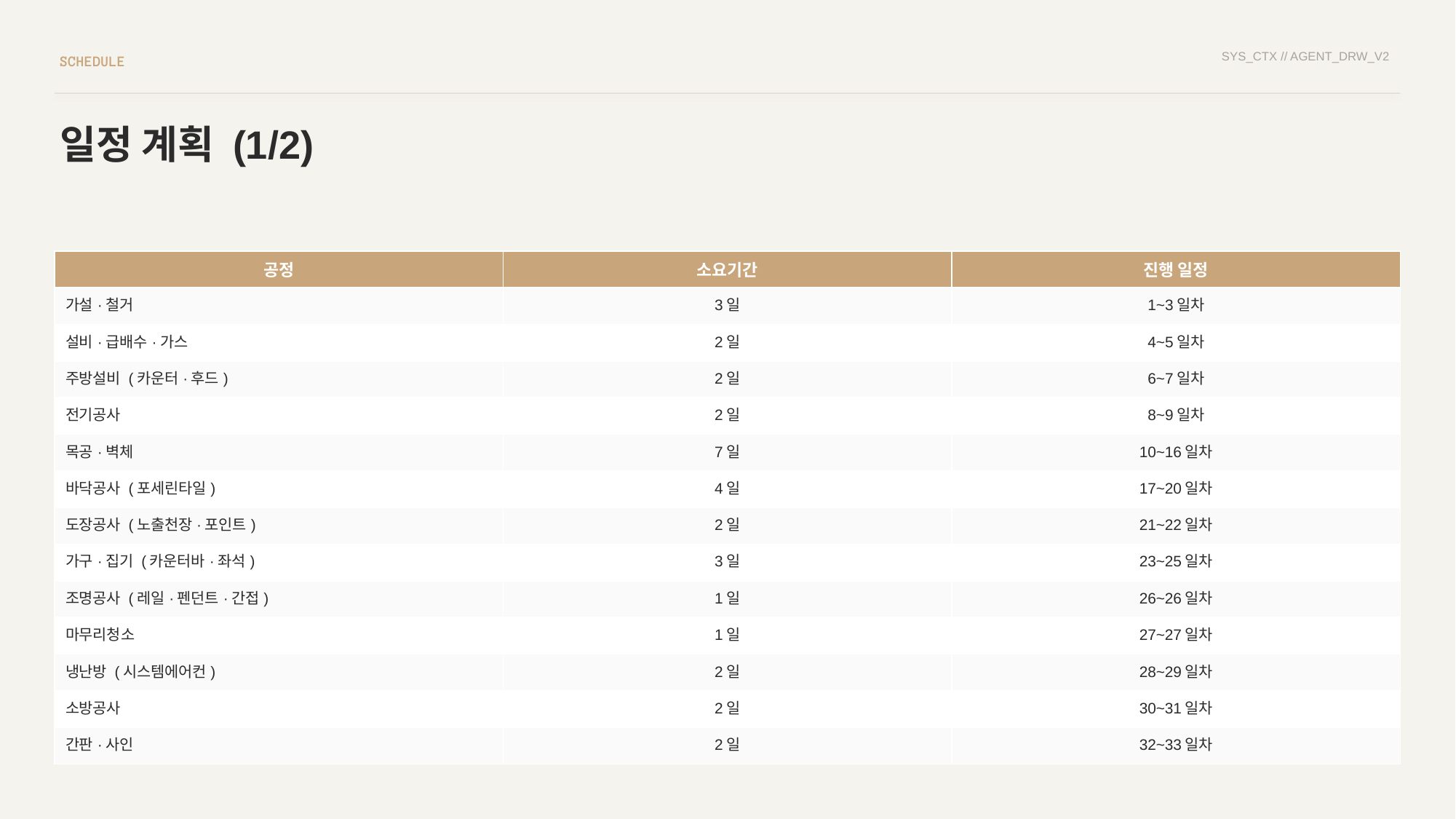

SYS_CTX // AGENT_DRW_V2
SCHEDULE

일정 계획 (1/2)
| 공정 | 소요기간 | 진행 일정 |
| --- | --- | --- |
| 가설·철거 | 3일 | 1~3일차 |
| 설비·급배수·가스 | 2일 | 4~5일차 |
| 주방설비 (카운터·후드) | 2일 | 6~7일차 |
| 전기공사 | 2일 | 8~9일차 |
| 목공·벽체 | 7일 | 10~16일차 |
| 바닥공사 (포세린타일) | 4일 | 17~20일차 |
| 도장공사 (노출천장·포인트) | 2일 | 21~22일차 |
| 가구·집기 (카운터바·좌석) | 3일 | 23~25일차 |
| 조명공사 (레일·펜던트·간접) | 1일 | 26~26일차 |
| 마무리청소 | 1일 | 27~27일차 |
| 냉난방 (시스템에어컨) | 2일 | 28~29일차 |
| 소방공사 | 2일 | 30~31일차 |
| 간판·사인 | 2일 | 32~33일차 |